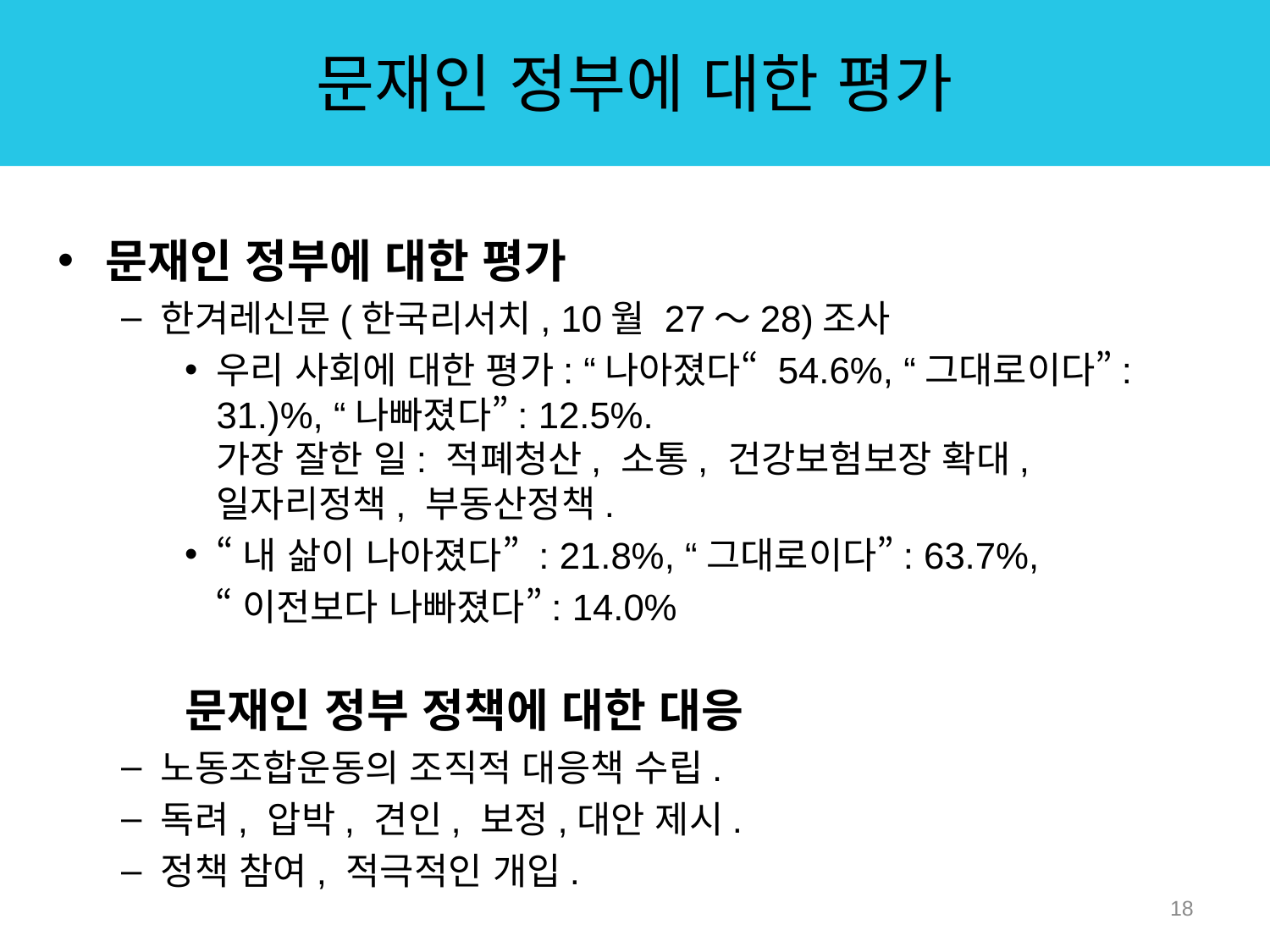

# 문재인 정부에 대한 평가
문재인 정부에 대한 평가
한겨레신문(한국리서치, 10월 27～28)조사
우리 사회에 대한 평가: “나아졌다“ 54.6%, “그대로이다”: 31.)%, “나빠졌다”: 12.5%.
가장 잘한 일: 적폐청산, 소통, 건강보험보장 확대, 일자리정책, 부동산정책.
“내 삶이 나아졌다” : 21.8%, “그대로이다”: 63.7%,
   “이전보다 나빠졌다”: 14.0%
문재인 정부 정책에 대한 대응
노동조합운동의 조직적 대응책 수립.
독려, 압박, 견인, 보정,대안 제시.
정책 참여, 적극적인 개입.

18